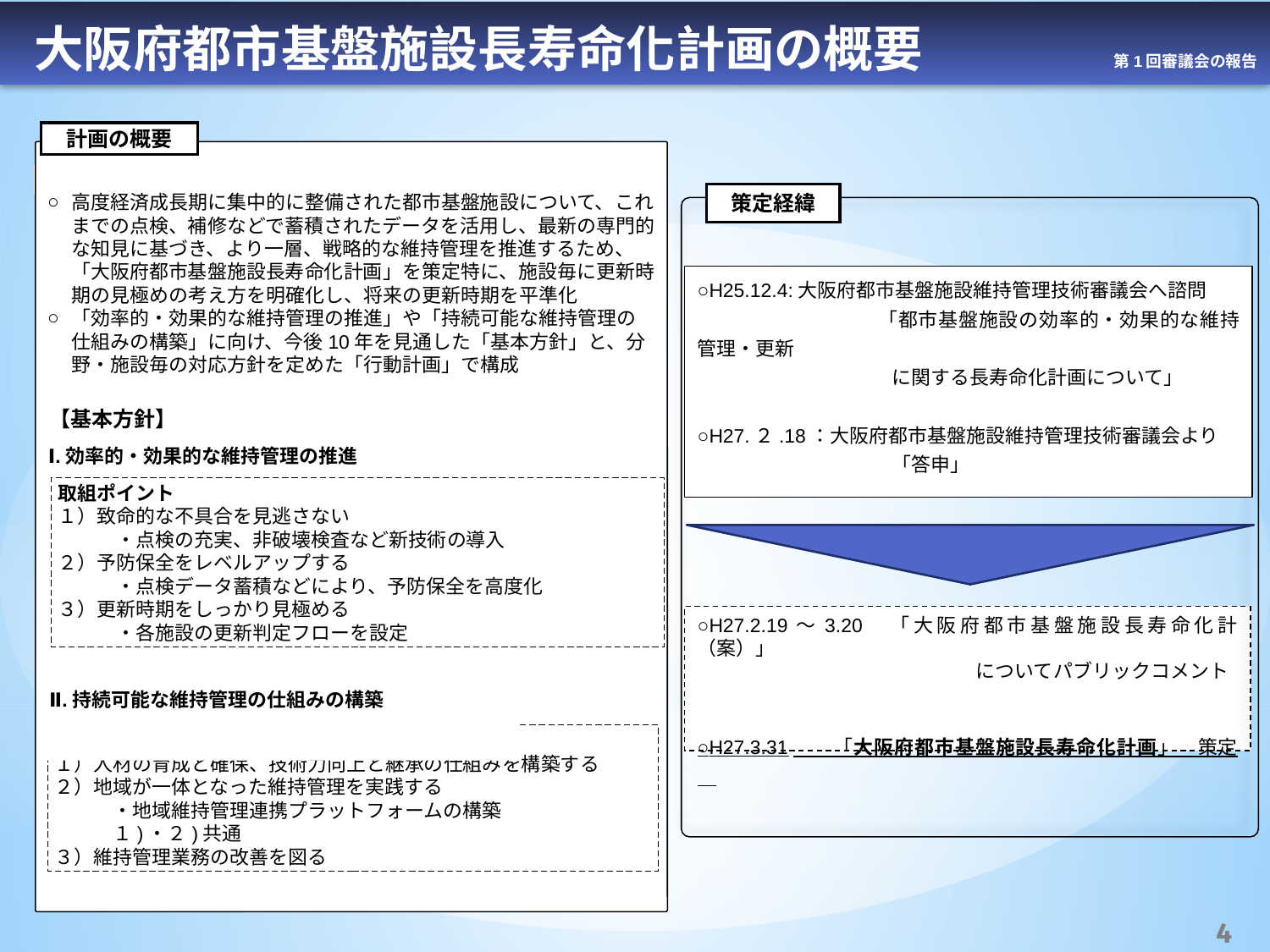

大阪府都市基盤施設長寿命化計画の概要
第1回審議会の報告
計画の概要

【目　的】
高度経済成長期に集中的に整備された都市基盤施設について、これまでの点検、補修などで蓄積されたデータを活用し、最新の専門的な知見に基づき、より一層、戦略的な維持管理を推進するため、「大阪府都市基盤施設長寿命化計画」を策定特に、施設毎に更新時期の見極めの考え方を明確化し、将来の更新時期を平準化
「効率的・効果的な維持管理の推進」や「持続可能な維持管理の仕組みの構築」に向け、今後10年を見通した「基本方針」と、分野・施設毎の対応方針を定めた「行動計画」で構成
【基本方針】
Ⅰ.効率的・効果的な維持管理の推進
取組ポイント
１）致命的な不具合を見逃さない
　　　・点検の充実、非破壊検査など新技術の導入
２）予防保全をレベルアップする
　　　・点検データ蓄積などにより、予防保全を高度化
３）更新時期をしっかり見極める
　　　・各施設の更新判定フローを設定
Ⅱ.持続可能な維持管理の仕組みの構築
取組ポイント
１）人材の育成と確保、技術力向上と継承の仕組みを構築する
２）地域が一体となった維持管理を実践する
　　　・地域維持管理連携プラットフォームの構築
　　　１)・２)共通
３）維持管理業務の改善を図る
策定経緯

○H25.12.4:大阪府都市基盤施設維持管理技術審議会へ諮問
　　　　　　　　　「都市基盤施設の効率的・効果的な維持管理・更新
　　　　　　　　　　に関する長寿命化計画について」

○H27.２.18：大阪府都市基盤施設維持管理技術審議会より
　　　　　　　　　　「答申」

○H27.2.19～3.20  「大阪府都市基盤施設長寿命化計（案）」
　　　　　　　　　　　　　　 についてパブリックコメント

○H27.3.31　　「大阪府都市基盤施設長寿命化計画」　策定

4